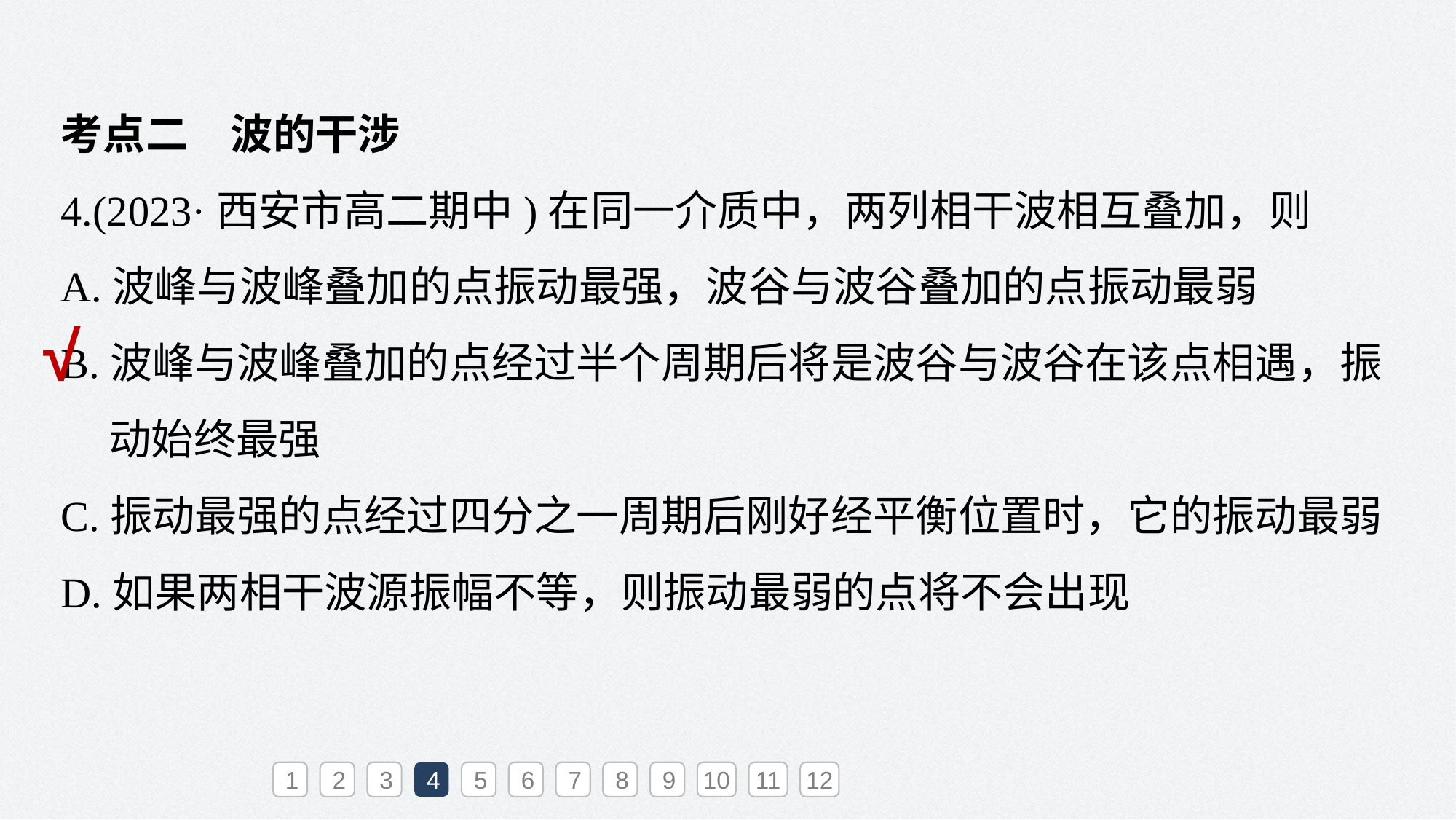

考点二　波的干涉
4.(2023·西安市高二期中)在同一介质中，两列相干波相互叠加，则
A.波峰与波峰叠加的点振动最强，波谷与波谷叠加的点振动最弱
B.波峰与波峰叠加的点经过半个周期后将是波谷与波谷在该点相遇，振
    动始终最强
C.振动最强的点经过四分之一周期后刚好经平衡位置时，它的振动最弱
D.如果两相干波源振幅不等，则振动最弱的点将不会出现
√
1
2
3
4
5
6
7
8
9
10
11
12